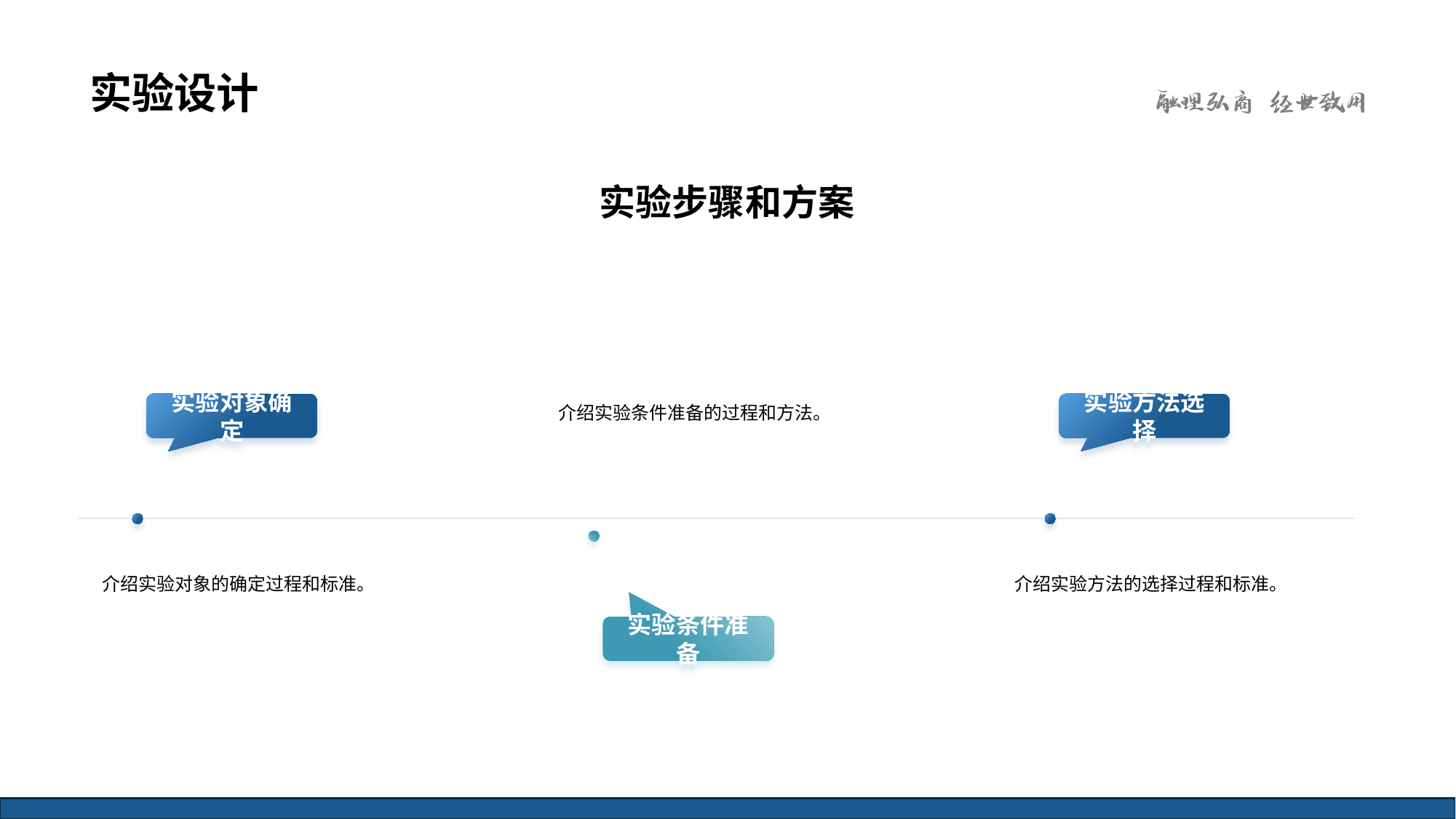

# 实验设计
实验步骤和方案
实验对象确定

介绍实验对象的确定过程和标准。
实验条件准备

介绍实验条件准备的过程和方法。
实验方法选择

介绍实验方法的选择过程和标准。